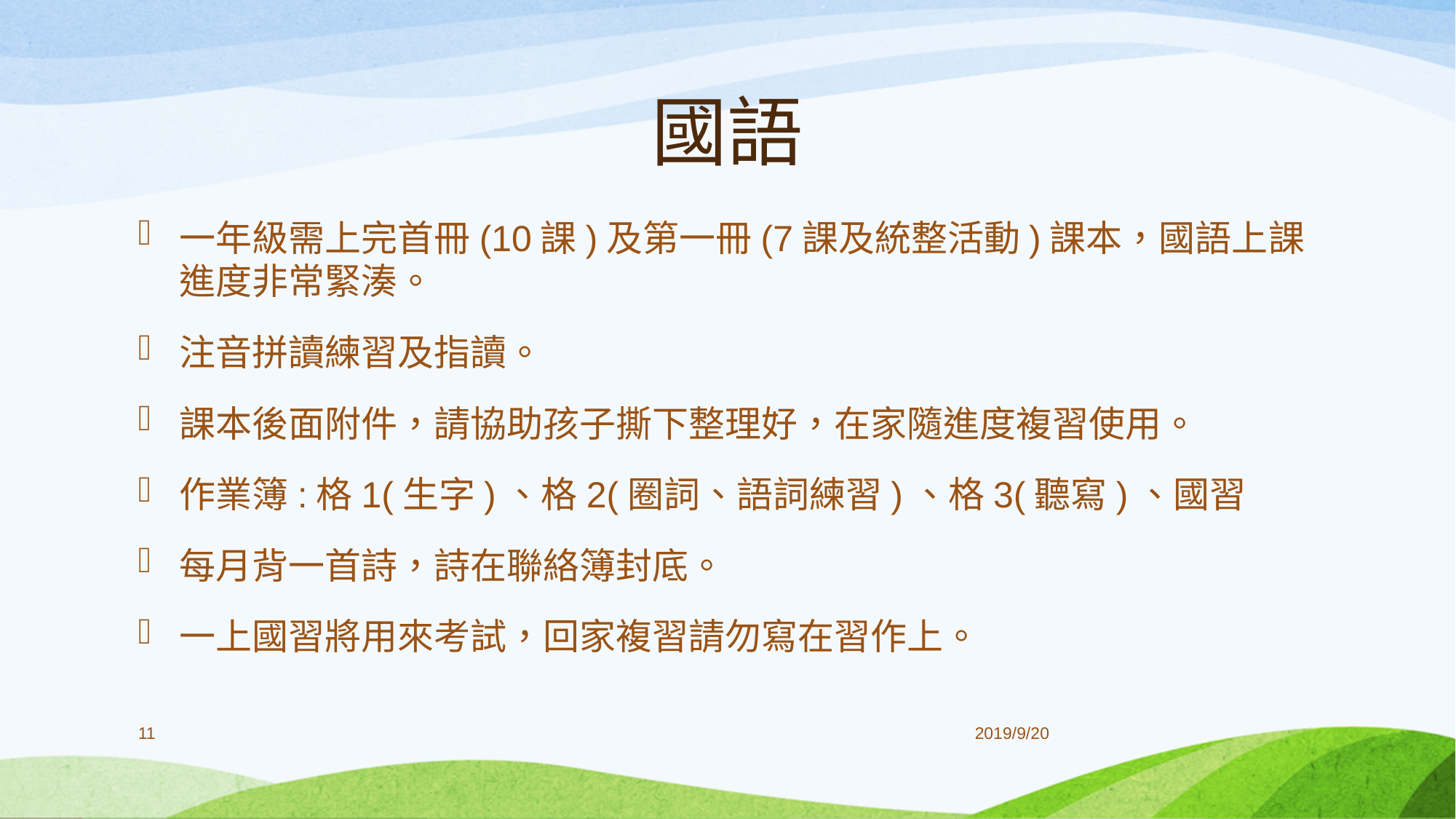

# 國語
一年級需上完首冊(10課)及第一冊(7課及統整活動)課本，國語上課進度非常緊湊。
注音拼讀練習及指讀。
課本後面附件，請協助孩子撕下整理好，在家隨進度複習使用。
作業簿:格1(生字)、格2(圈詞、語詞練習)、格3(聽寫)、國習
每月背一首詩，詩在聯絡簿封底。
一上國習將用來考試，回家複習請勿寫在習作上。
11
2019/9/20